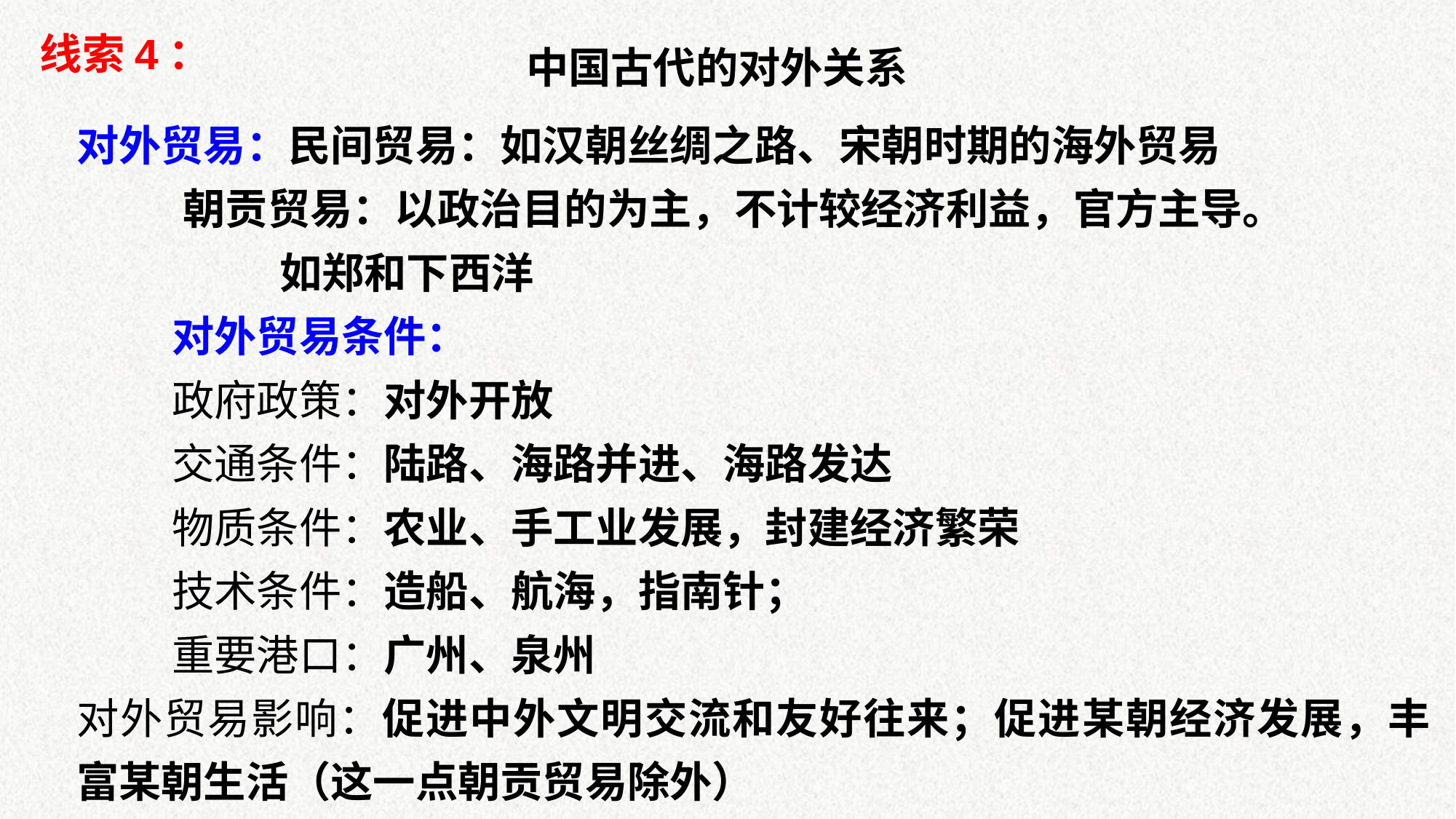

线索4：
中国古代的对外关系
对外贸易：民间贸易：如汉朝丝绸之路、宋朝时期的海外贸易
          朝贡贸易：以政治目的为主，不计较经济利益，官方主导。
                    如郑和下西洋
对外贸易条件：
政府政策：对外开放
交通条件：陆路、海路并进、海路发达
物质条件：农业、手工业发展，封建经济繁荣
技术条件：造船、航海，指南针；
重要港口：广州、泉州
对外贸易影响：促进中外文明交流和友好往来；促进某朝经济发展，丰富某朝生活（这一点朝贡贸易除外）